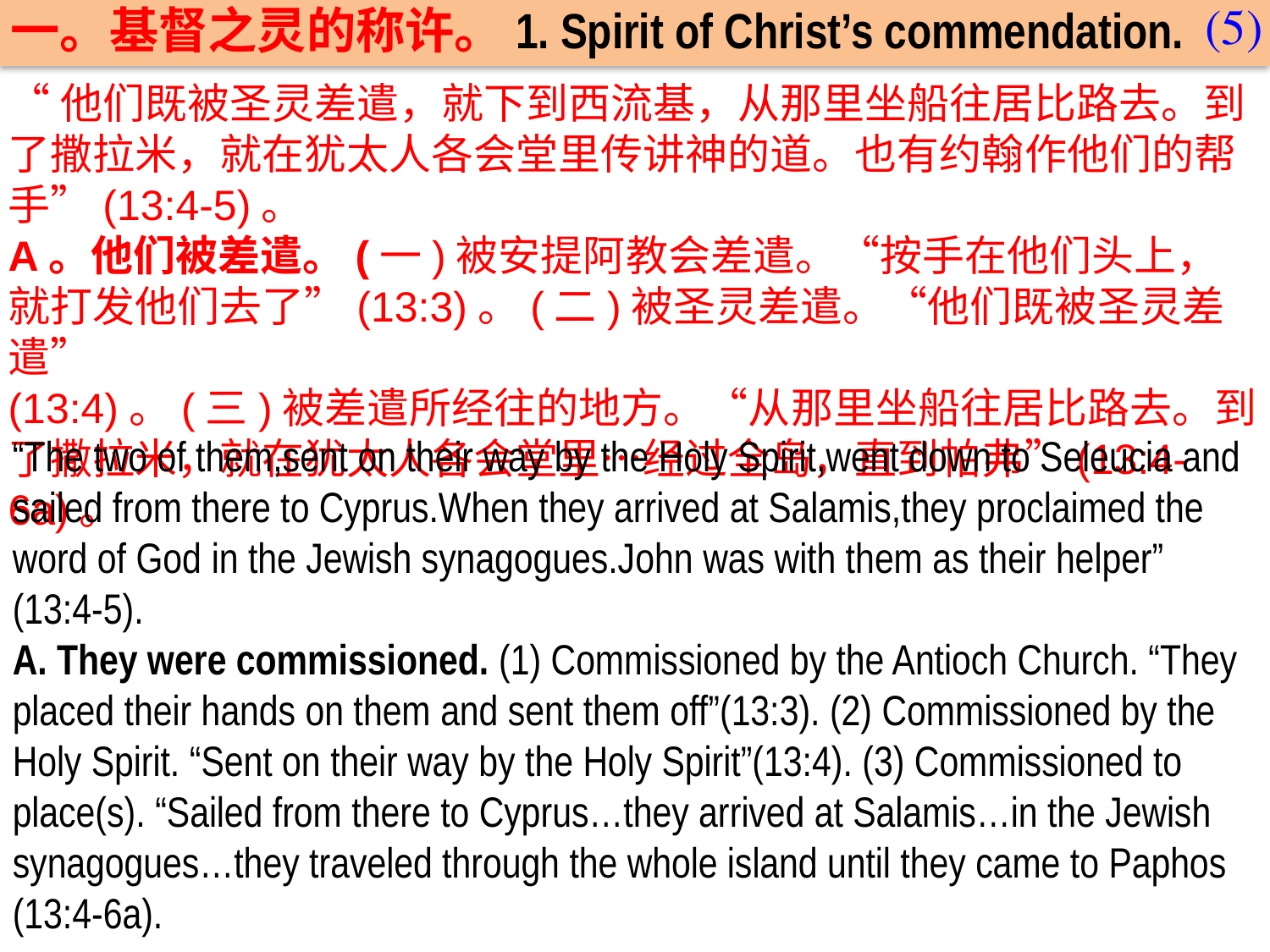

(5)
一。基督之灵的称许。1. Spirit of Christ’s commendation.

“他们既被圣灵差遣，就下到西流基，从那里坐船往居比路去。到了撒拉米，就在犹太人各会堂里传讲神的道。也有约翰作他们的帮手”(13:4-5)。
A。他们被差遣。(一)被安提阿教会差遣。“按手在他们头上，就打发他们去了”(13:3)。(二)被圣灵差遣。“他们既被圣灵差遣”
(13:4)。(三)被差遣所经往的地方。“从那里坐船往居比路去。到了撒拉米，就在犹太人各会堂里…经过全岛，直到帕弗”(13:4-6a)。
“The two of them,sent on their way by the Holy Spirit,went down to Seleucia and sailed from there to Cyprus.When they arrived at Salamis,they proclaimed the word of God in the Jewish synagogues.John was with them as their helper”
(13:4-5).
A. They were commissioned. (1) Commissioned by the Antioch Church. “They placed their hands on them and sent them off”(13:3). (2) Commissioned by the Holy Spirit. “Sent on their way by the Holy Spirit”(13:4). (3) Commissioned to place(s). “Sailed from there to Cyprus…they arrived at Salamis…in the Jewish synagogues…they traveled through the whole island until they came to Paphos (13:4-6a).